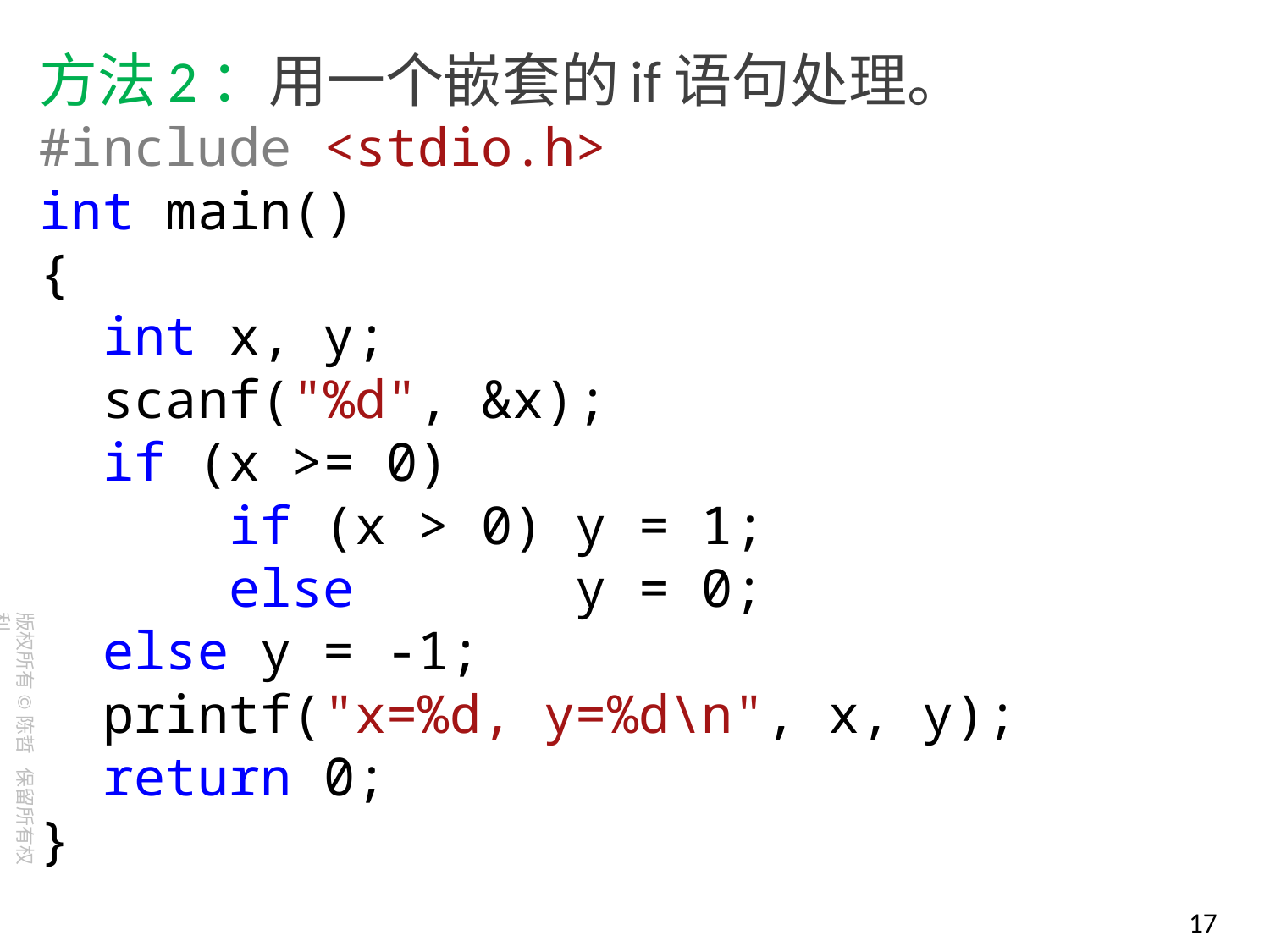

方法2：用一个嵌套的if语句处理。
#include <stdio.h>
int main()
{
  int x, y;
  scanf("%d", &x);
  if (x >= 0)
      if (x > 0) y = 1;
      else       y = 0;
  else y = -1;
  printf("x=%d, y=%d\n", x, y);
  return 0;
}

17